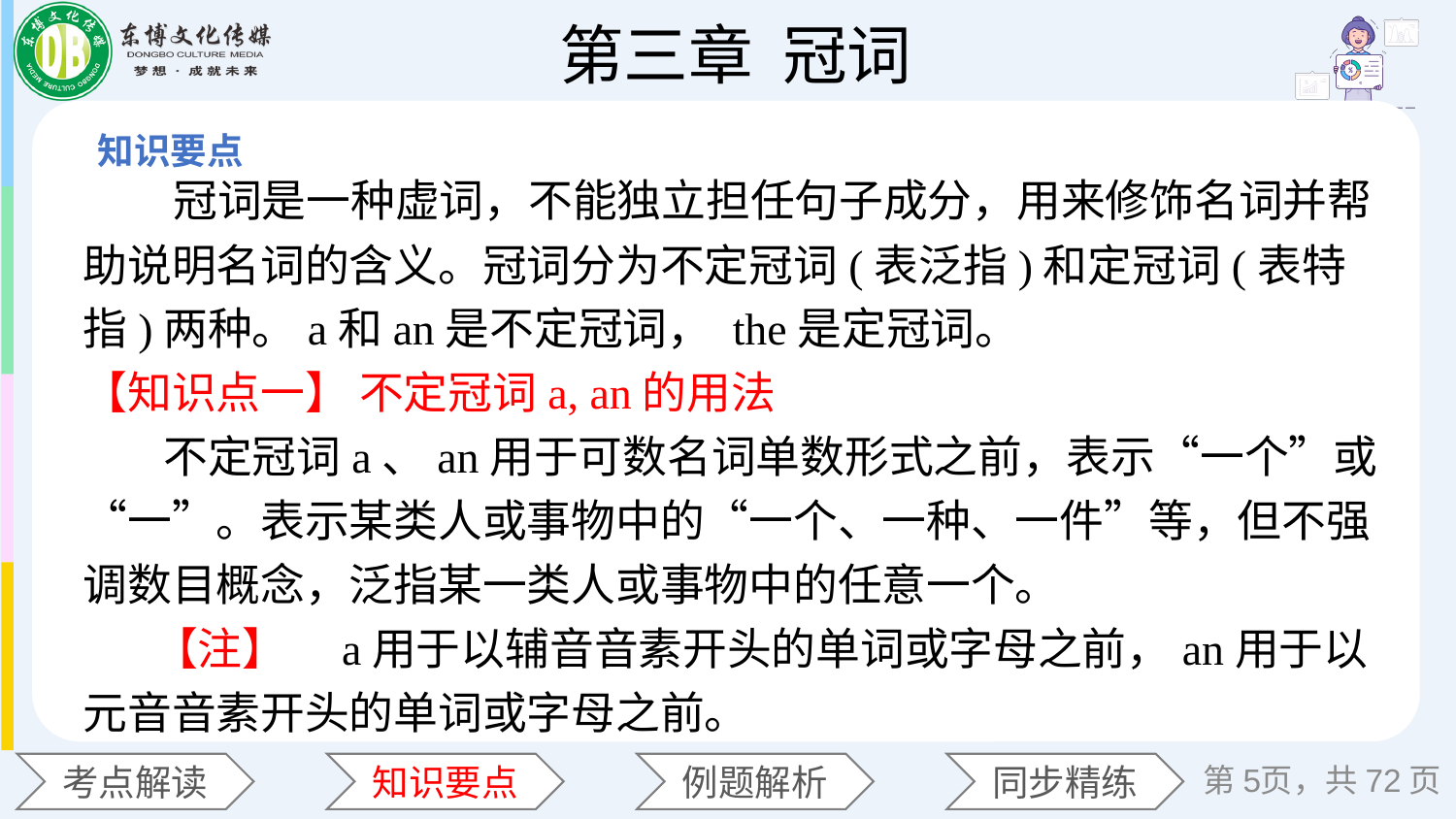

冠词是一种虚词，不能独立担任句子成分，用来修饰名词并帮助说明名词的含义。冠词分为不定冠词(表泛指)和定冠词(表特指)两种。a和an是不定冠词， the是定冠词。
【知识点一】 不定冠词a, an的用法
       不定冠词a、an用于可数名词单数形式之前，表示“一个”或“一”。表示某类人或事物中的“一个、一种、一件”等，但不强调数目概念，泛指某一类人或事物中的任意一个。
      【注】　a用于以辅音音素开头的单词或字母之前，an用于以元音音素开头的单词或字母之前。
第5页，共72页